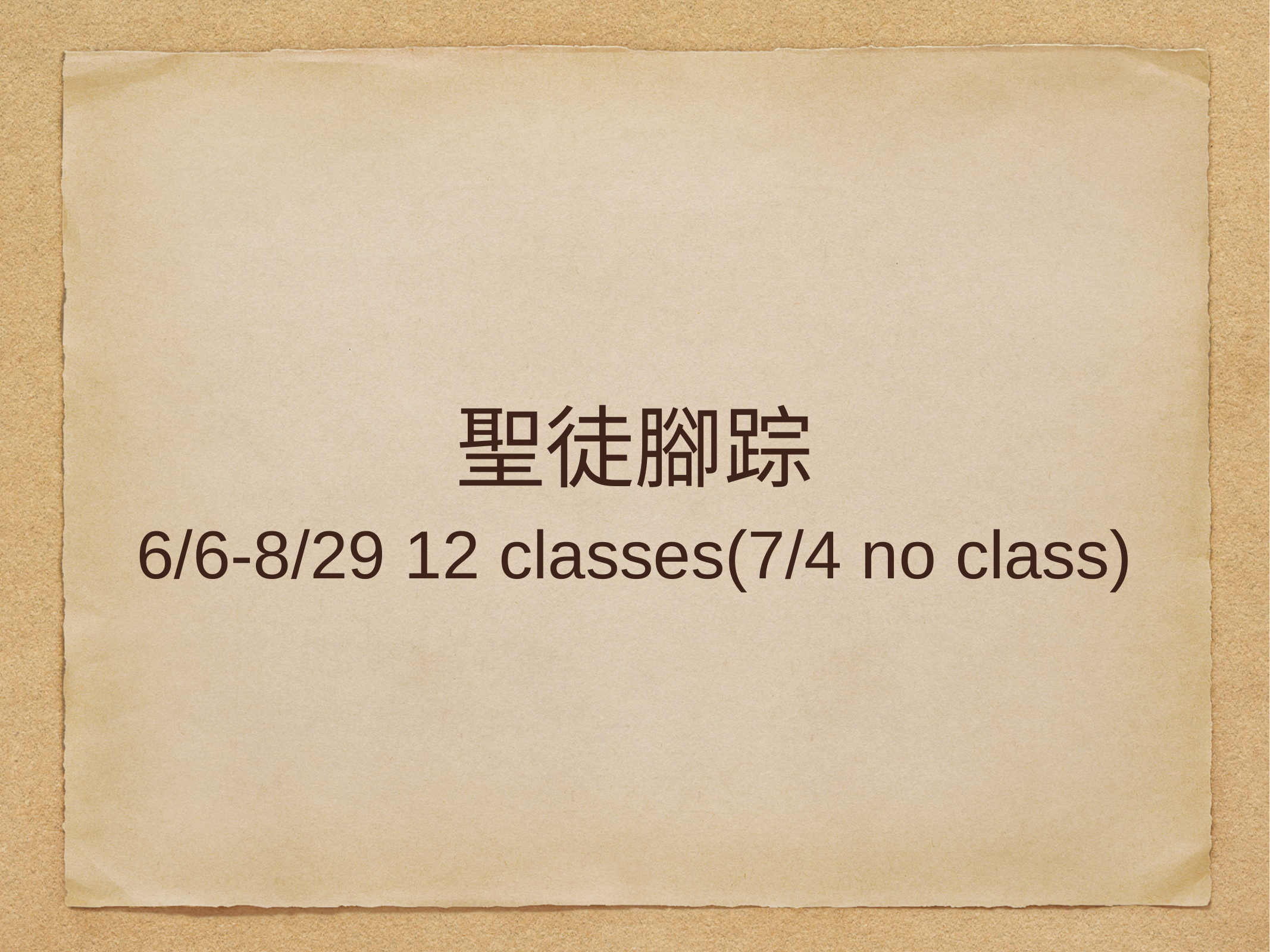

# 聖徒腳踪
6/6-8/29 12 classes(7/4 no class)